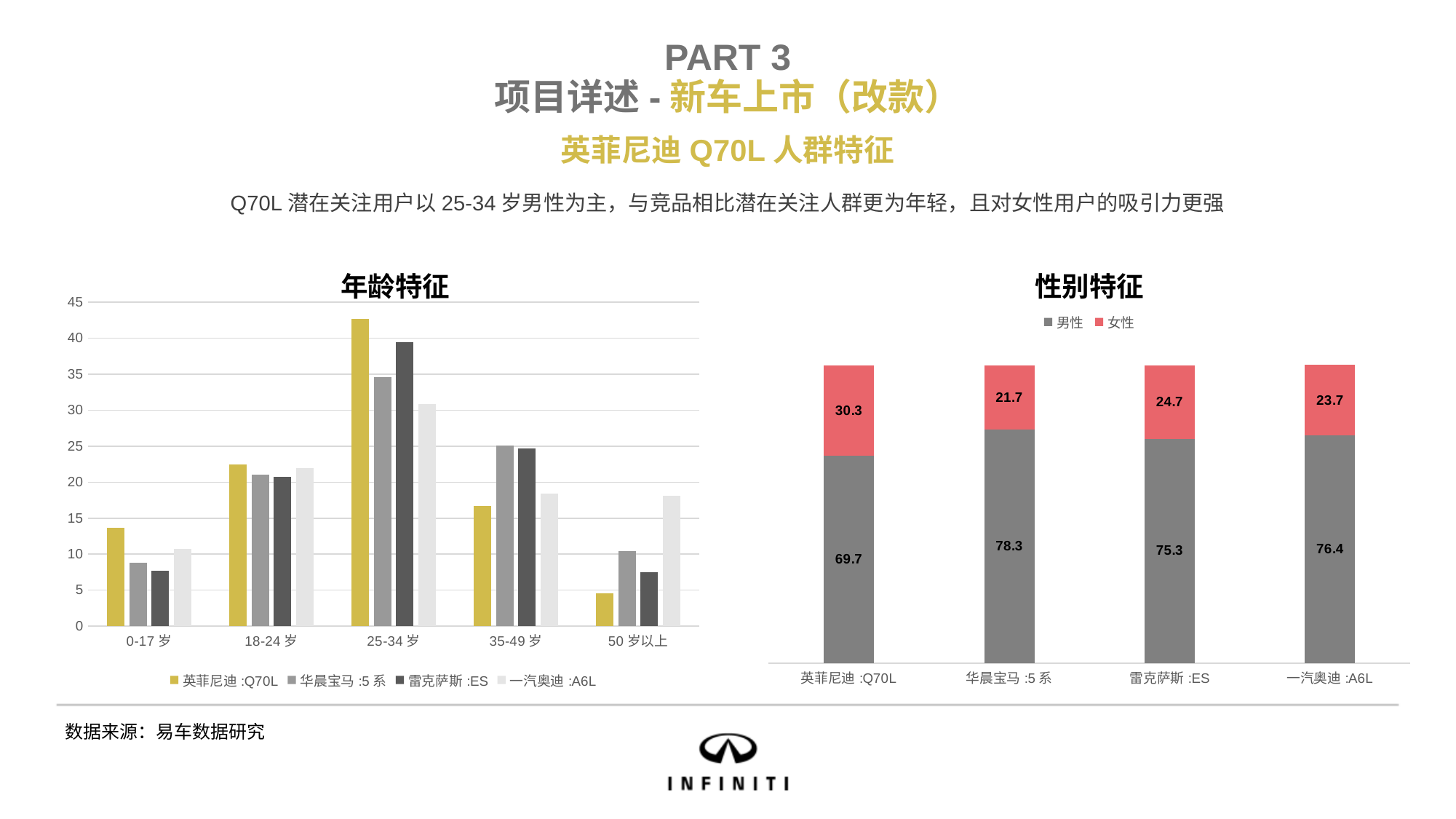

PART 3
项目详述-新车上市（改款）
英菲尼迪Q70L人群特征
Q70L潜在关注用户以25-34岁男性为主，与竞品相比潜在关注人群更为年轻，且对女性用户的吸引力更强
年龄特征
性别特征

### Chart

| Category | 英菲尼迪:Q70L | 华晨宝马:5系 | 雷克萨斯:ES | 一汽奥迪:A6L |
|---|---|---|---|---|
| 0-17岁 | 13.64 | 8.79 | 7.65 | 10.69 |
| 18-24岁 | 22.43 | 21.09 | 20.74 | 21.92 |
| 25-34岁 | 42.72 | 34.56 | 39.49 | 30.81 |
| 35-49岁 | 16.67 | 25.12 | 24.67 | 18.46 |
| 50岁以上 | 4.55 | 10.45 | 7.45 | 18.13 |

### Chart

| Category | 男性 | 女性 |
|---|---|---|
| 英菲尼迪:Q70L | 69.7 | 30.3 |
| 华晨宝马:5系 | 78.3 | 21.7 |
| 雷克萨斯:ES | 75.3 | 24.7 |
| 一汽奥迪:A6L | 76.4 | 23.7 |
数据来源：易车数据研究